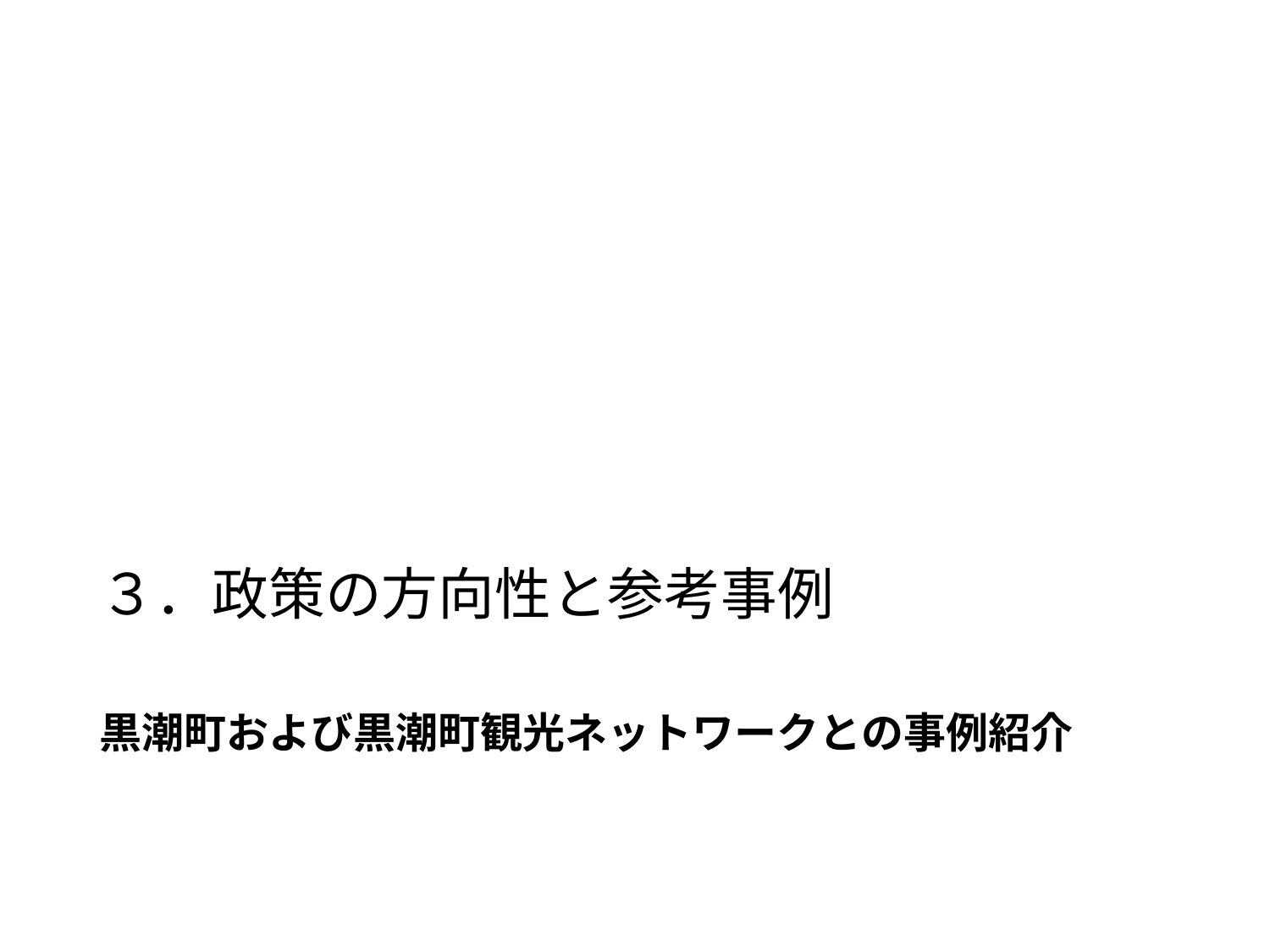

# ３．政策の方向性と参考事例

黒潮町および黒潮町観光ネットワークとの事例紹介